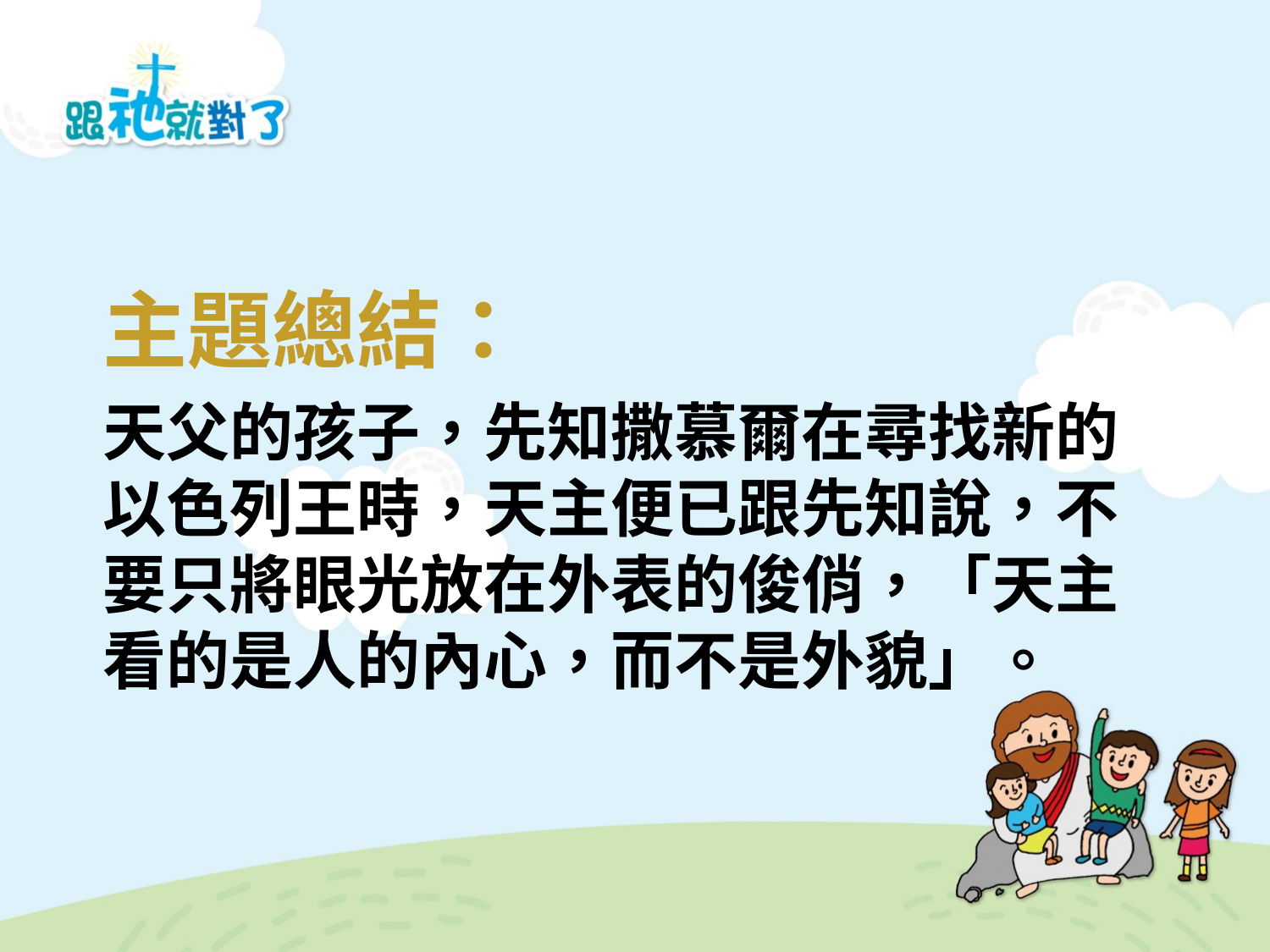

主題總結：
天父的孩子，先知撒慕爾在尋找新的以色列王時，天主便已跟先知說，不要只將眼光放在外表的俊俏，「天主看的是人的內心，而不是外貌」。